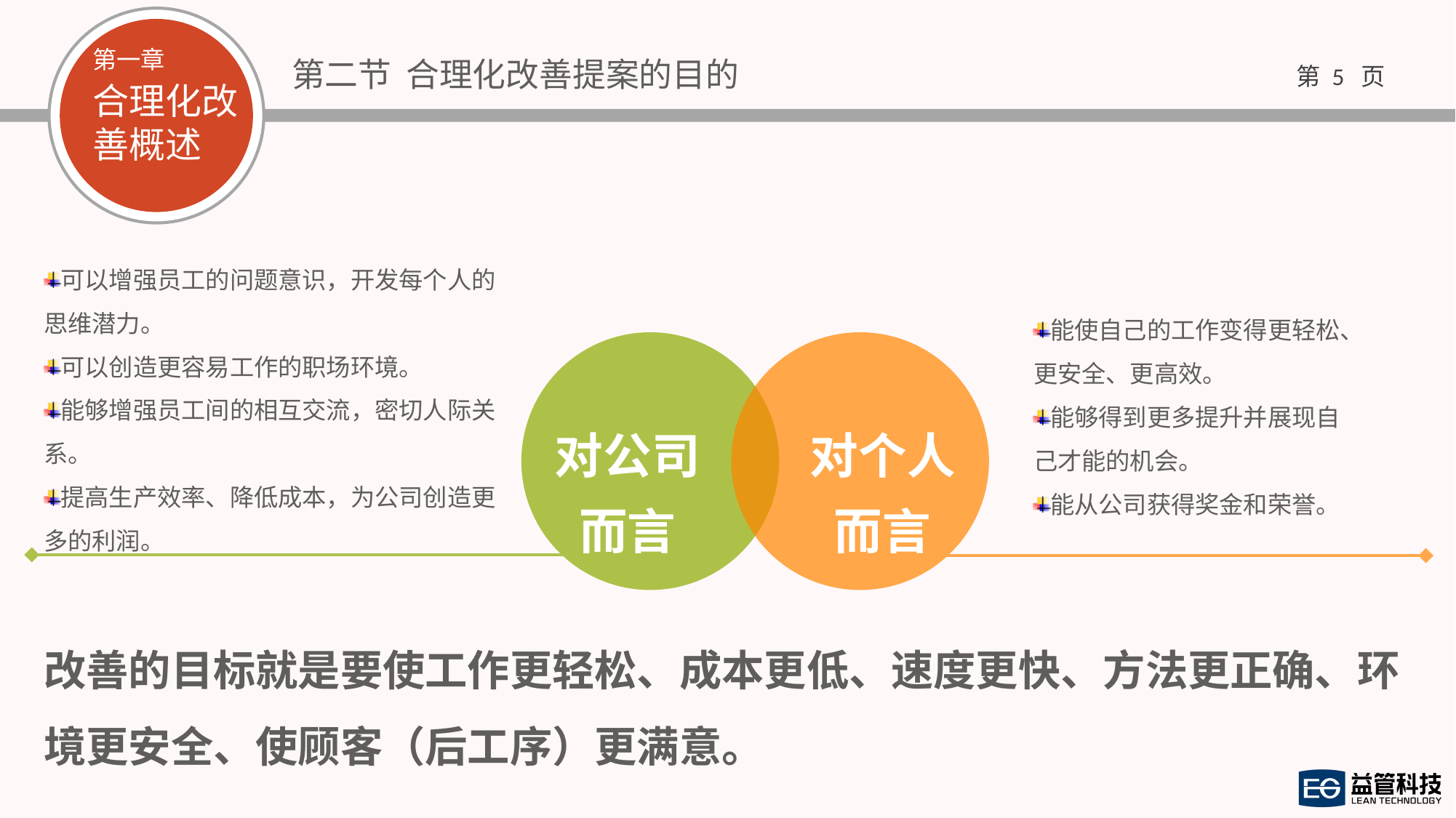

第二节  合理化改善提案的目的
可以增强员工的问题意识，开发每个人的思维潜力。
可以创造更容易工作的职场环境。
能够增强员工间的相互交流，密切人际关系。
提高生产效率、降低成本，为公司创造更多的利润。
能使自己的工作变得更轻松、更安全、更高效。
能够得到更多提升并展现自己才能的机会。
能从公司获得奖金和荣誉。

对公司而言
对个人而言
改善的目标就是要使工作更轻松、成本更低、速度更快、方法更正确、环境更安全、使顾客（后工序）更满意。